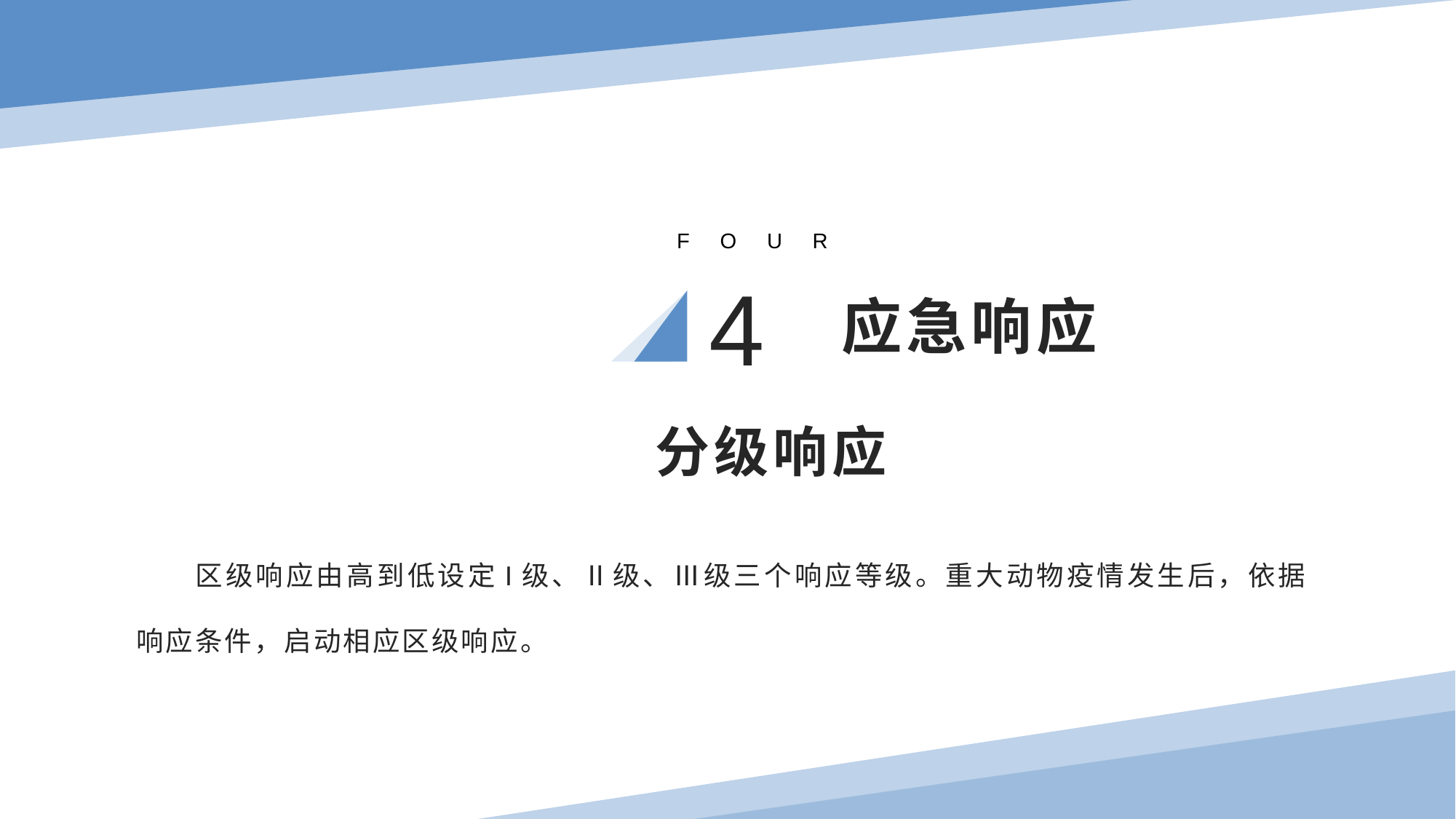

FOUR
4
# 应急响应
 分级响应
区级响应由高到低设定I级、Ⅱ级、Ⅲ级三个响应等级。重大动物疫情发生后，依据响应条件，启动相应区级响应。